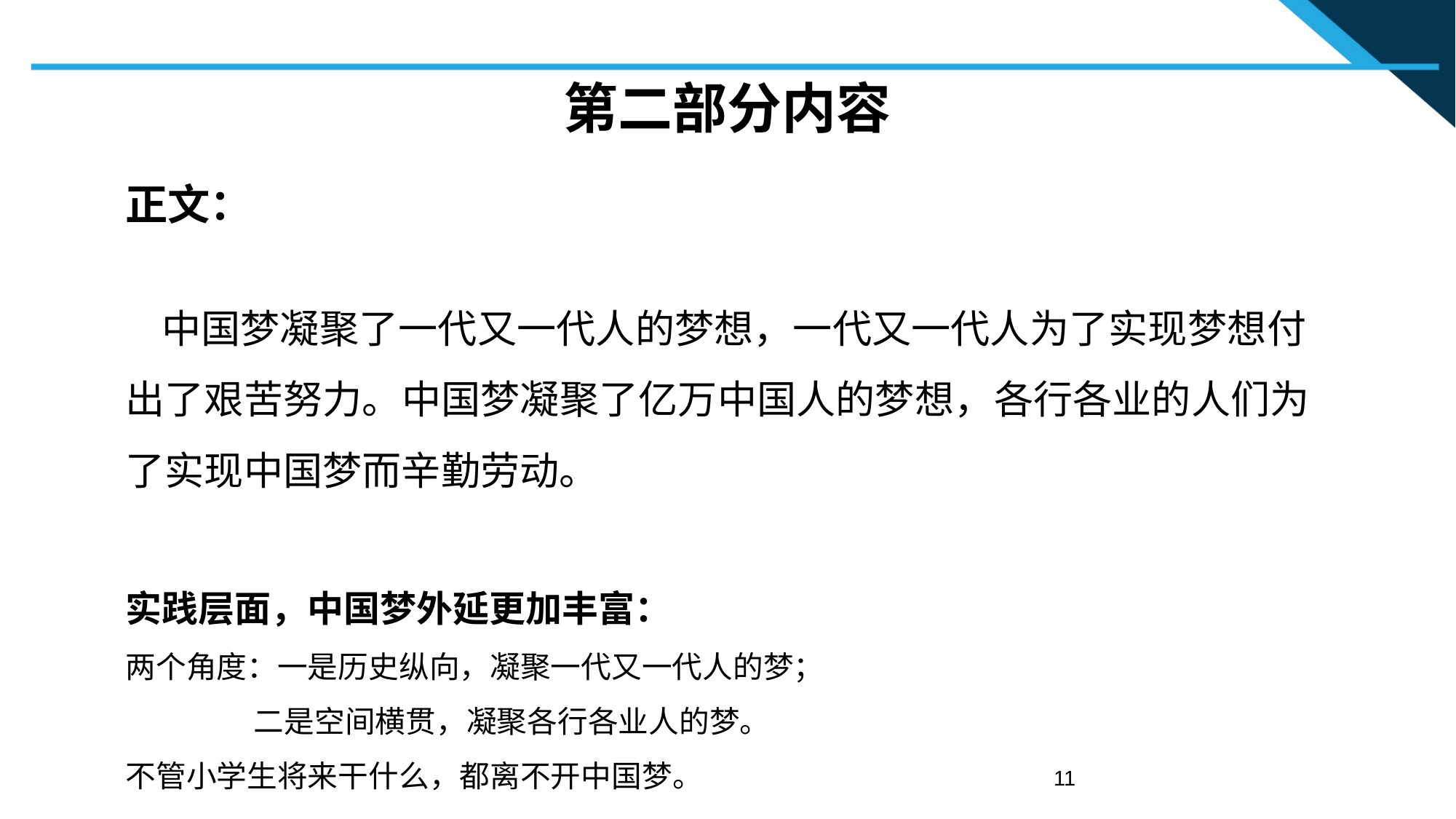

# 第二部分内容
正文：

   中国梦凝聚了一代又一代人的梦想，一代又一代人为了实现梦想付出了艰苦努力。中国梦凝聚了亿万中国人的梦想，各行各业的人们为了实现中国梦而辛勤劳动。

实践层面，中国梦外延更加丰富：
两个角度：一是历史纵向，凝聚一代又一代人的梦；
                  二是空间横贯，凝聚各行各业人的梦。
不管小学生将来干什么，都离不开中国梦。
11